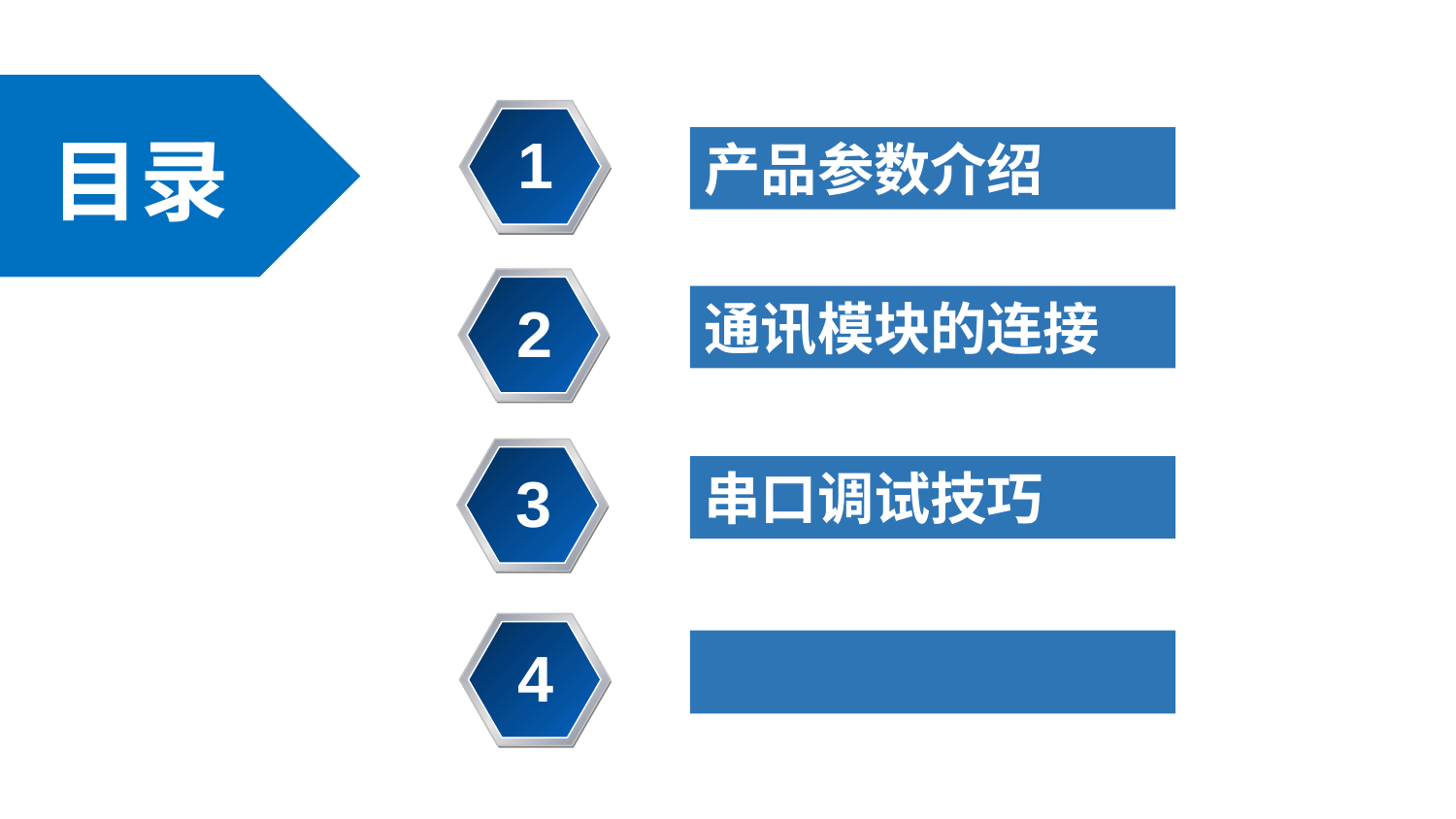

目录

1
产品参数介绍

2
通讯模块的连接

3
串口调试技巧

4